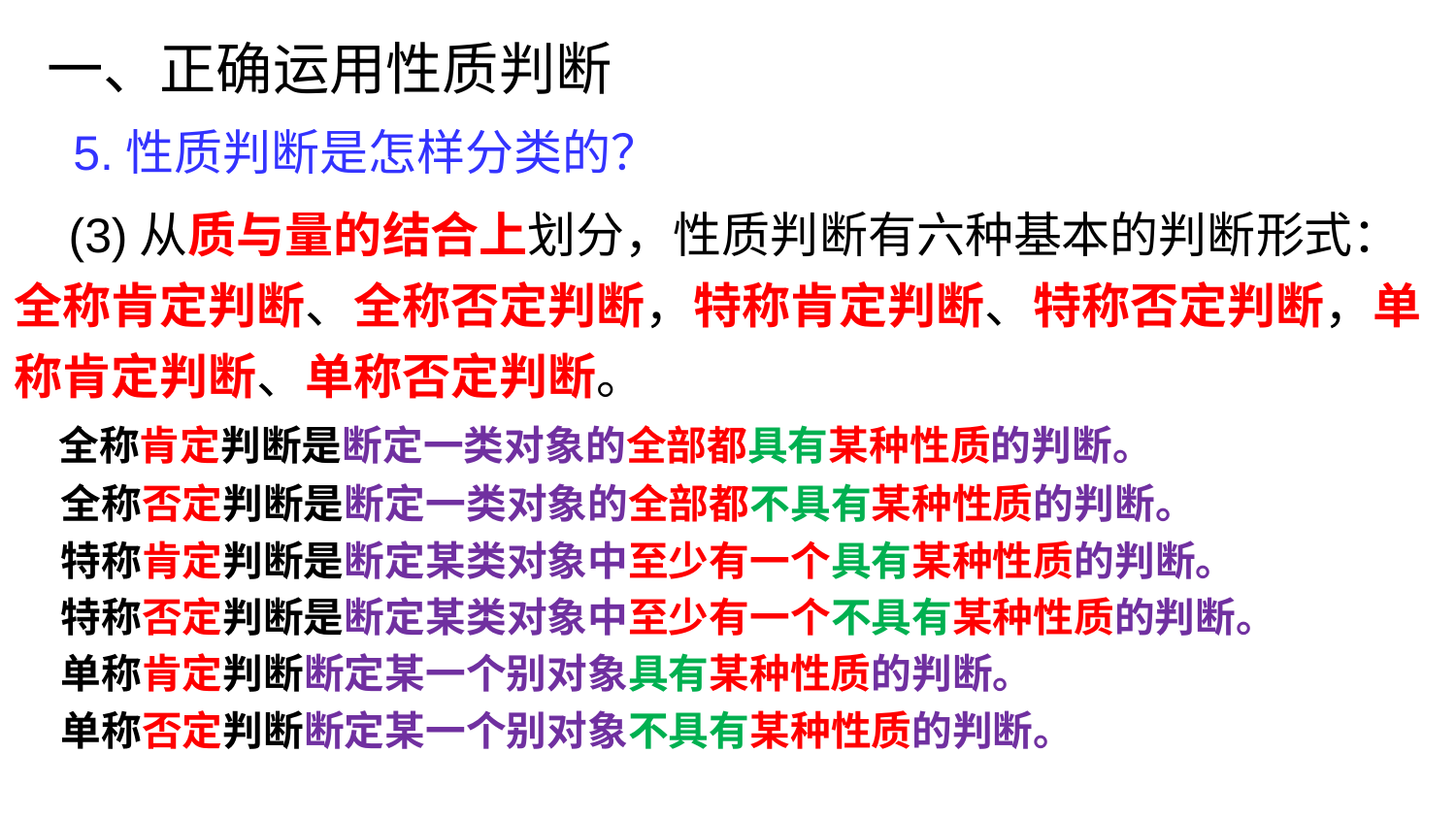

一、正确运用性质判断
5.性质判断是怎样分类的？
    (3)从质与量的结合上划分，性质判断有六种基本的判断形式：全称肯定判断、全称否定判断，特称肯定判断、特称否定判断，单称肯定判断、单称否定判断。
   全称肯定判断是断定一类对象的全部都具有某种性质的判断。
    全称否定判断是断定一类对象的全部都不具有某种性质的判断。
    特称肯定判断是断定某类对象中至少有一个具有某种性质的判断。
    特称否定判断是断定某类对象中至少有一个不具有某种性质的判断。
    单称肯定判断断定某一个别对象具有某种性质的判断。
    单称否定判断断定某一个别对象不具有某种性质的判断。